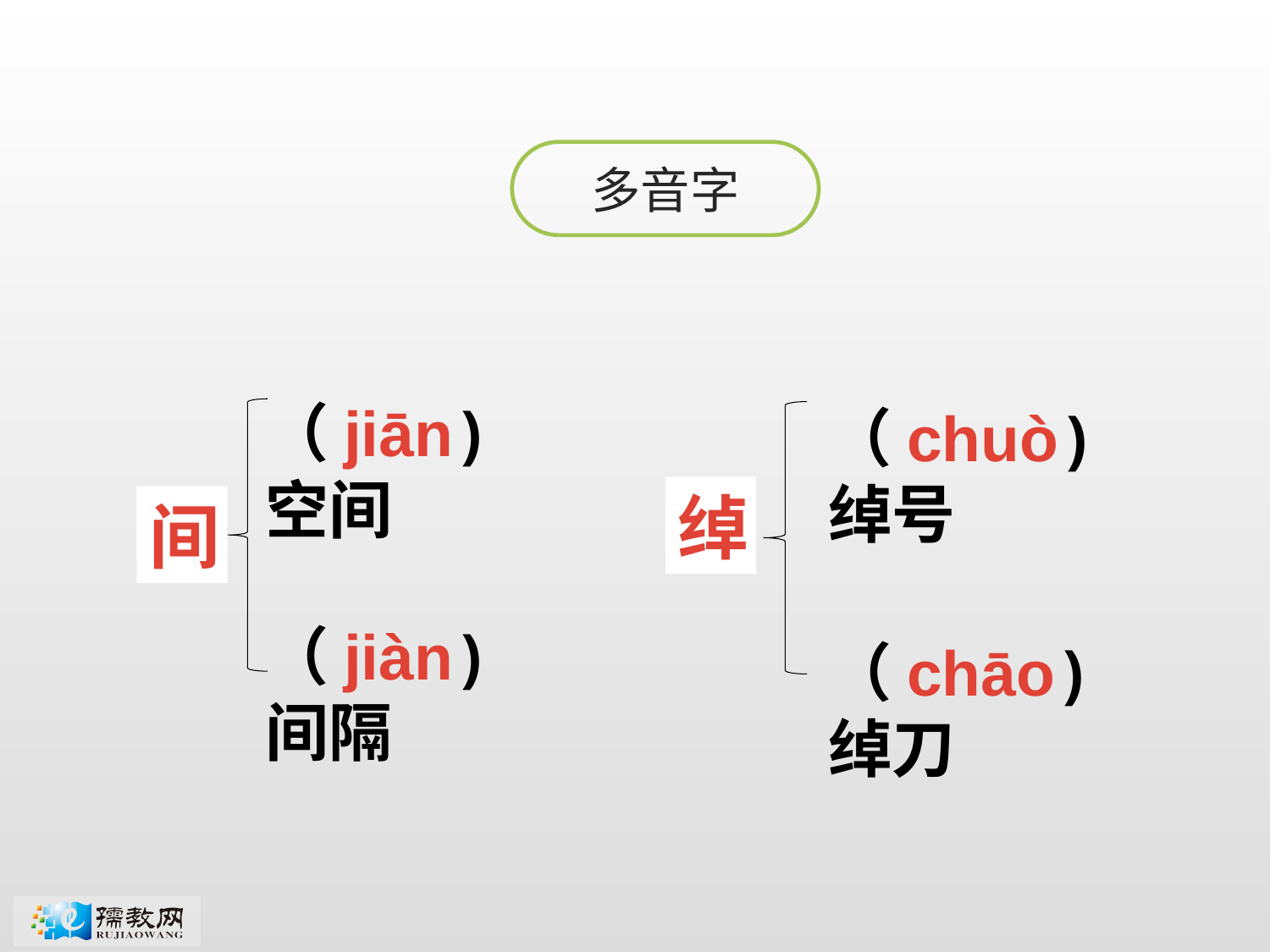

多音字
（jiān) 空间
（chuò) 绰号

绰
间
（jiàn) 间隔
（chāo) 绰刀